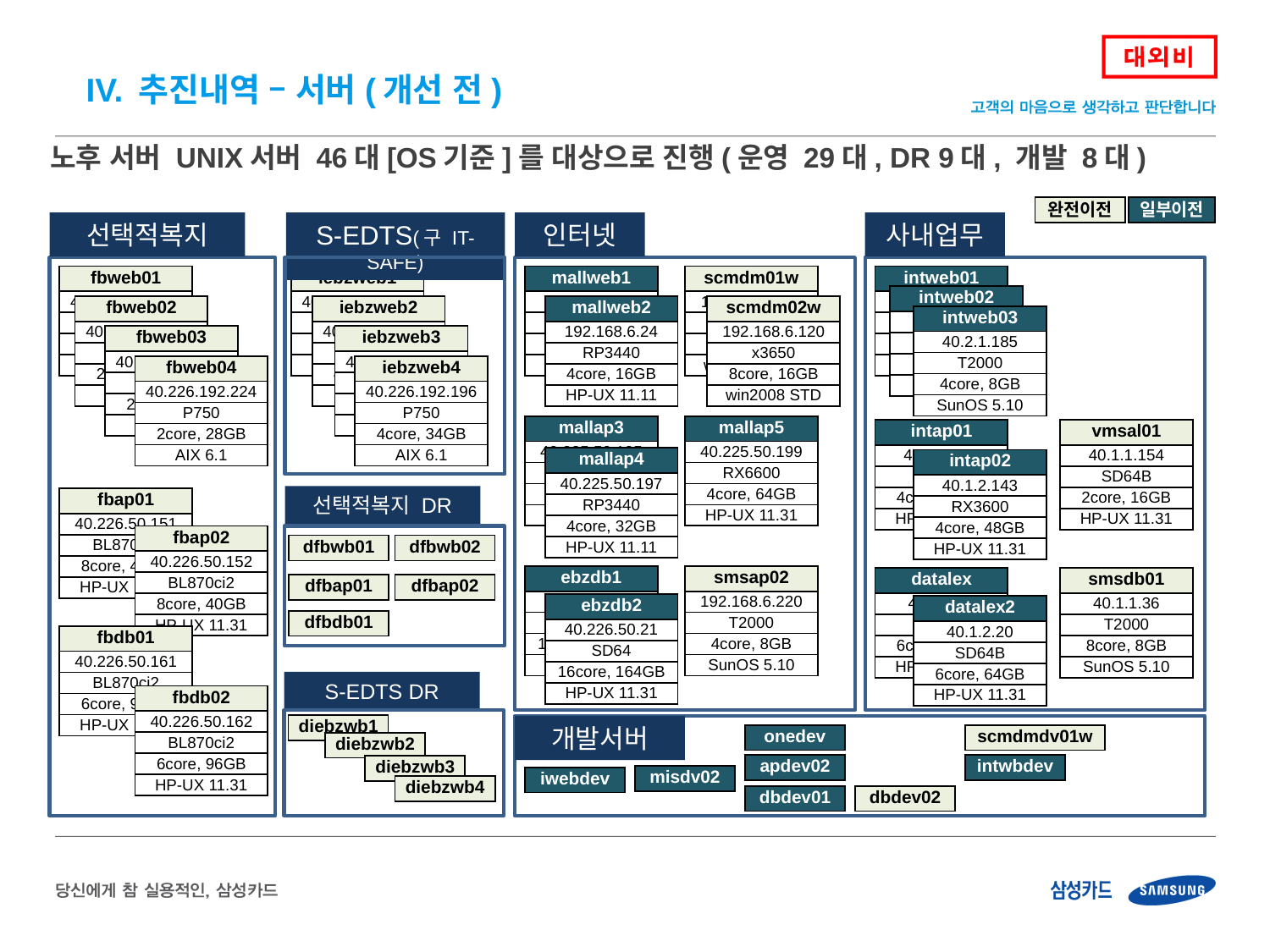

IV. 추진내역 – 서버(개선 전)
노후 서버 UNIX서버 46대[OS기준]를 대상으로 진행(운영 29대, DR 9대, 개발 8대)
| 완전이전 |
| --- |
| 일부이전 |
| --- |
선택적복지
S-EDTS(구 IT-SAFE)
인터넷
사내업무

| fbweb01 |
| --- |
| 40.226.192.221 |
| P750 |
| 2core, 28GB |
| AIX 6.1 |
| iebzweb1 |
| --- |
| 40.226.192.196 |
| P750 |
| 4core, 34GB |
| AIX 6.1 |
| mallweb1 |
| --- |
| 192.168.6.71 |
| RP3440 |
| 4core, 16GB |
| HP-UX 11.11 |
| scmdm01w |
| --- |
| 192.168.6.119 |
| x3650 |
| 8core, 16GB |
| win2008 STD |
| intweb01 |
| --- |
| 40.2.1.181 |
| T2000 |
| 4core, 8GB |
| SunOS 5.10 |
| intweb02 |
| --- |
| 40.2.1.183 |
| T2000 |
| 4core, 8GB |
| SunOS 5.10 |
| fbweb02 |
| --- |
| 40.226.192.222 |
| P750 |
| 2core, 28GB |
| AIX 6.1 |
| iebzweb2 |
| --- |
| 40.226.192.196 |
| P750 |
| 4core, 34GB |
| AIX 6.1 |
| mallweb2 |
| --- |
| 192.168.6.24 |
| RP3440 |
| 4core, 16GB |
| HP-UX 11.11 |
| scmdm02w |
| --- |
| 192.168.6.120 |
| x3650 |
| 8core, 16GB |
| win2008 STD |
| intweb03 |
| --- |
| 40.2.1.185 |
| T2000 |
| 4core, 8GB |
| SunOS 5.10 |
| fbweb03 |
| --- |
| 40.226.192.223 |
| P750 |
| 2core, 28GB |
| AIX 6.1 |
| iebzweb3 |
| --- |
| 40.226.192.196 |
| P750 |
| 4core, 34GB |
| AIX 6.1 |
| fbweb04 |
| --- |
| 40.226.192.224 |
| P750 |
| 2core, 28GB |
| AIX 6.1 |
| iebzweb4 |
| --- |
| 40.226.192.196 |
| P750 |
| 4core, 34GB |
| AIX 6.1 |
| mallap3 |
| --- |
| 40.225.50.195 |
| RP3440 |
| 4core, 32GB |
| HP-UX 11.11 |
| mallap5 |
| --- |
| 40.225.50.199 |
| RX6600 |
| 4core, 64GB |
| HP-UX 11.31 |
| intap01 |
| --- |
| 40.1.2.141 |
| RX3600 |
| 4core, 48GB |
| HP-UX 11.31 |
| vmsal01 |
| --- |
| 40.1.1.154 |
| SD64B |
| 2core, 16GB |
| HP-UX 11.31 |
| mallap4 |
| --- |
| 40.225.50.197 |
| RP3440 |
| 4core, 32GB |
| HP-UX 11.11 |
| intap02 |
| --- |
| 40.1.2.143 |
| RX3600 |
| 4core, 48GB |
| HP-UX 11.31 |
선택적복지 DR
| fbap01 |
| --- |
| 40.226.50.151 |
| BL870ci2 |
| 8core, 40GB |
| HP-UX 11.31 |
| fbap02 |
| --- |
| 40.226.50.152 |
| BL870ci2 |
| 8core, 40GB |
| HP-UX 11.31 |

| dfbwb01 |
| --- |
| dfbwb02 |
| --- |
| ebzdb1 |
| --- |
| 40.226.50.11 |
| SD64 |
| 16core, 164GB |
| HP-UX 11.31 |
| smsap02 |
| --- |
| 192.168.6.220 |
| T2000 |
| 4core, 8GB |
| SunOS 5.10 |
| datalex |
| --- |
| 40.1.2.10 |
| SD64B |
| 6core, 64GB |
| HP-UX 11.31 |
| smsdb01 |
| --- |
| 40.1.1.36 |
| T2000 |
| 8core, 8GB |
| SunOS 5.10 |
| dfbap01 |
| --- |
| dfbap02 |
| --- |
| ebzdb2 |
| --- |
| 40.226.50.21 |
| SD64 |
| 16core, 164GB |
| HP-UX 11.31 |
| datalex2 |
| --- |
| 40.1.2.20 |
| SD64B |
| 6core, 64GB |
| HP-UX 11.31 |
| dfbdb01 |
| --- |
| fbdb01 |
| --- |
| 40.226.50.161 |
| BL870ci2 |
| 6core, 96GB |
| HP-UX 11.31 |
S-EDTS DR
| fbdb02 |
| --- |
| 40.226.50.162 |
| BL870ci2 |
| 6core, 96GB |
| HP-UX 11.31 |

| diebzwb1 |
| --- |

개발서버
| onedev |
| --- |
| scmdmdv01w |
| --- |
| diebzwb2 |
| --- |
| apdev02 |
| --- |
| intwbdev |
| --- |
| diebzwb3 |
| --- |
| misdv02 |
| --- |
| iwebdev |
| --- |
| diebzwb4 |
| --- |
| dbdev01 |
| --- |
| dbdev02 |
| --- |